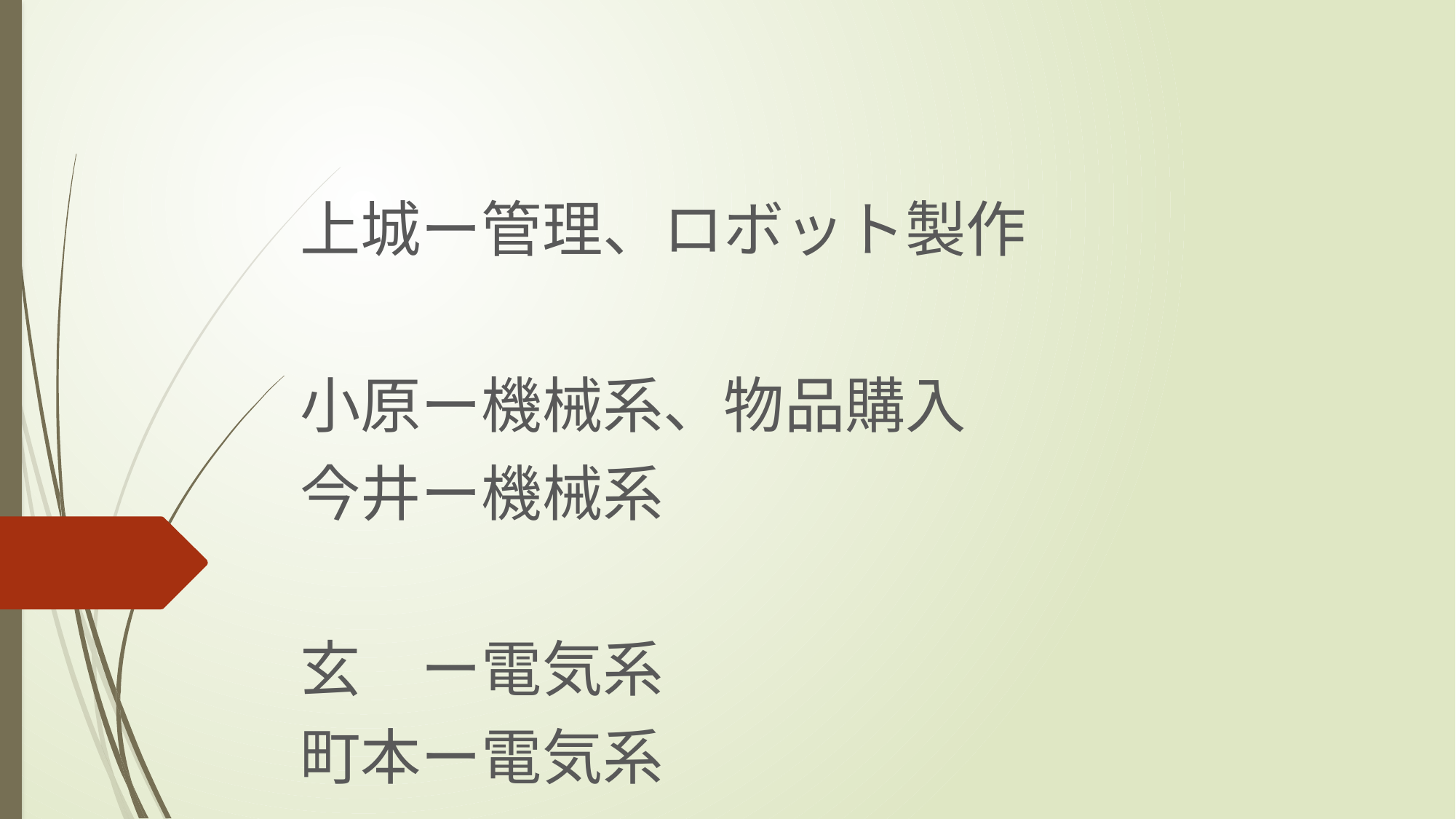

# 分担
上城ー管理、ロボット製作

小原ー機械系、物品購入
今井ー機械系

玄　ー電気系
町本ー電気系